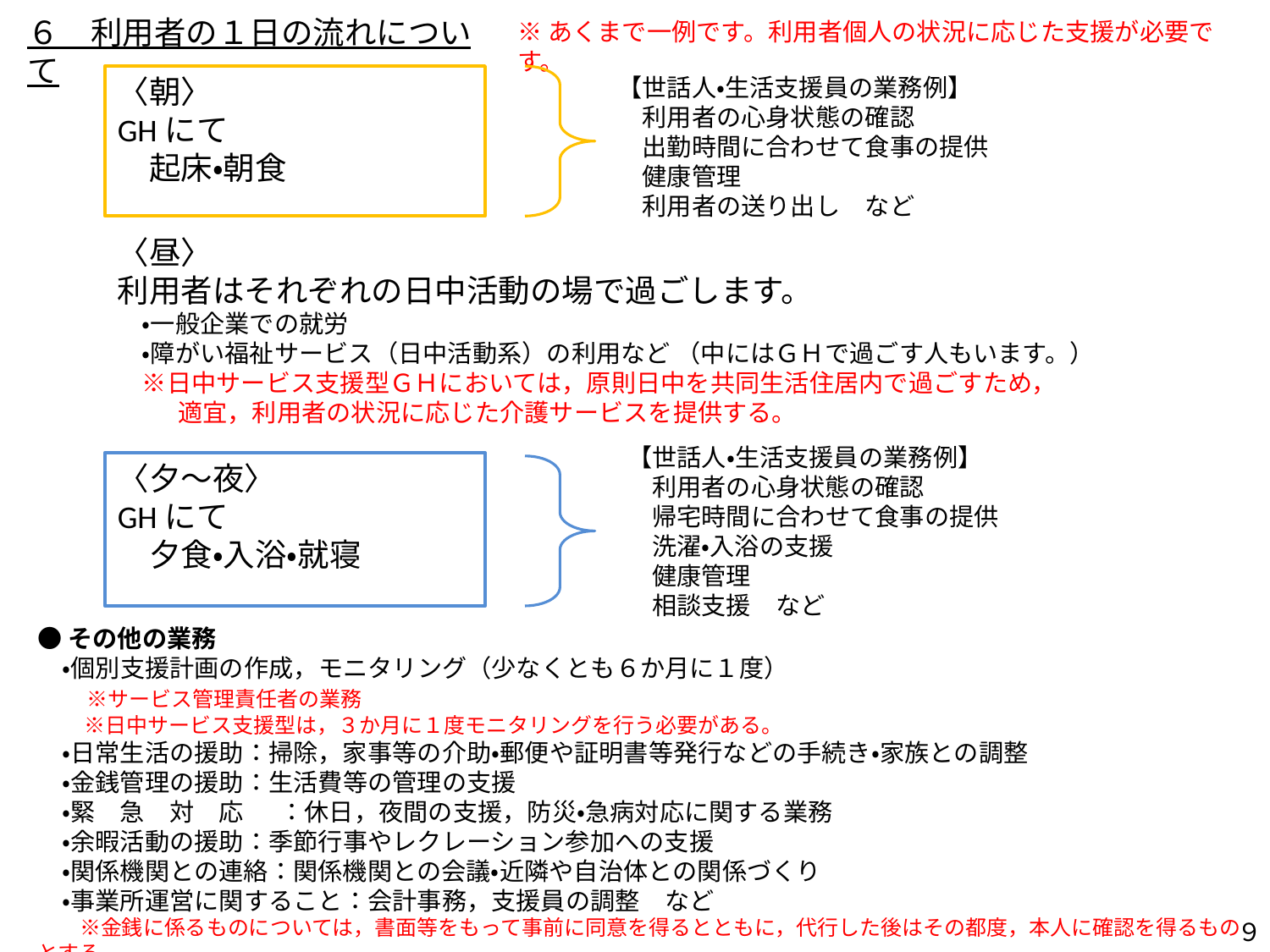

６　利用者の１日の流れについて
※あくまで一例です。利用者個人の状況に応じた支援が必要です。

【世話人・生活支援員の業務例】
　利用者の心身状態の確認
　出勤時間に合わせて食事の提供
　健康管理
　利用者の送り出し　など
〈朝〉
GHにて
　起床・朝食
〈昼〉
利用者はそれぞれの日中活動の場で過ごします。
　・一般企業での就労
　・障がい福祉サービス（日中活動系）の利用など （中にはＧＨで過ごす人もいます。）
　※日中サービス支援型ＧＨにおいては，原則日中を共同生活住居内で過ごすため，
　　  適宜，利用者の状況に応じた介護サービスを提供する。
【世話人・生活支援員の業務例】
　利用者の心身状態の確認
　帰宅時間に合わせて食事の提供
　洗濯・入浴の支援
　健康管理
　相談支援　など
〈夕～夜〉
GHにて
　夕食・入浴・就寝

●その他の業務
　・個別支援計画の作成，モニタリング（少なくとも６か月に１度）
　　※サービス管理責任者の業務
　　 ※日中サービス支援型は，３か月に１度モニタリングを行う必要がある。
　・日常生活の援助：掃除，家事等の介助・郵便や証明書等発行などの手続き・家族との調整
　・金銭管理の援助：生活費等の管理の支援
　・緊　急　対　応　  ：休日，夜間の支援，防災・急病対応に関する業務
　・余暇活動の援助：季節行事やレクレーション参加への支援
　・関係機関との連絡：関係機関との会議・近隣や自治体との関係づくり
　・事業所運営に関すること：会計事務，支援員の調整　など
　　※金銭に係るものについては，書面等をもって事前に同意を得るとともに，代行した後はその都度，本人に確認を得るものとする。

９